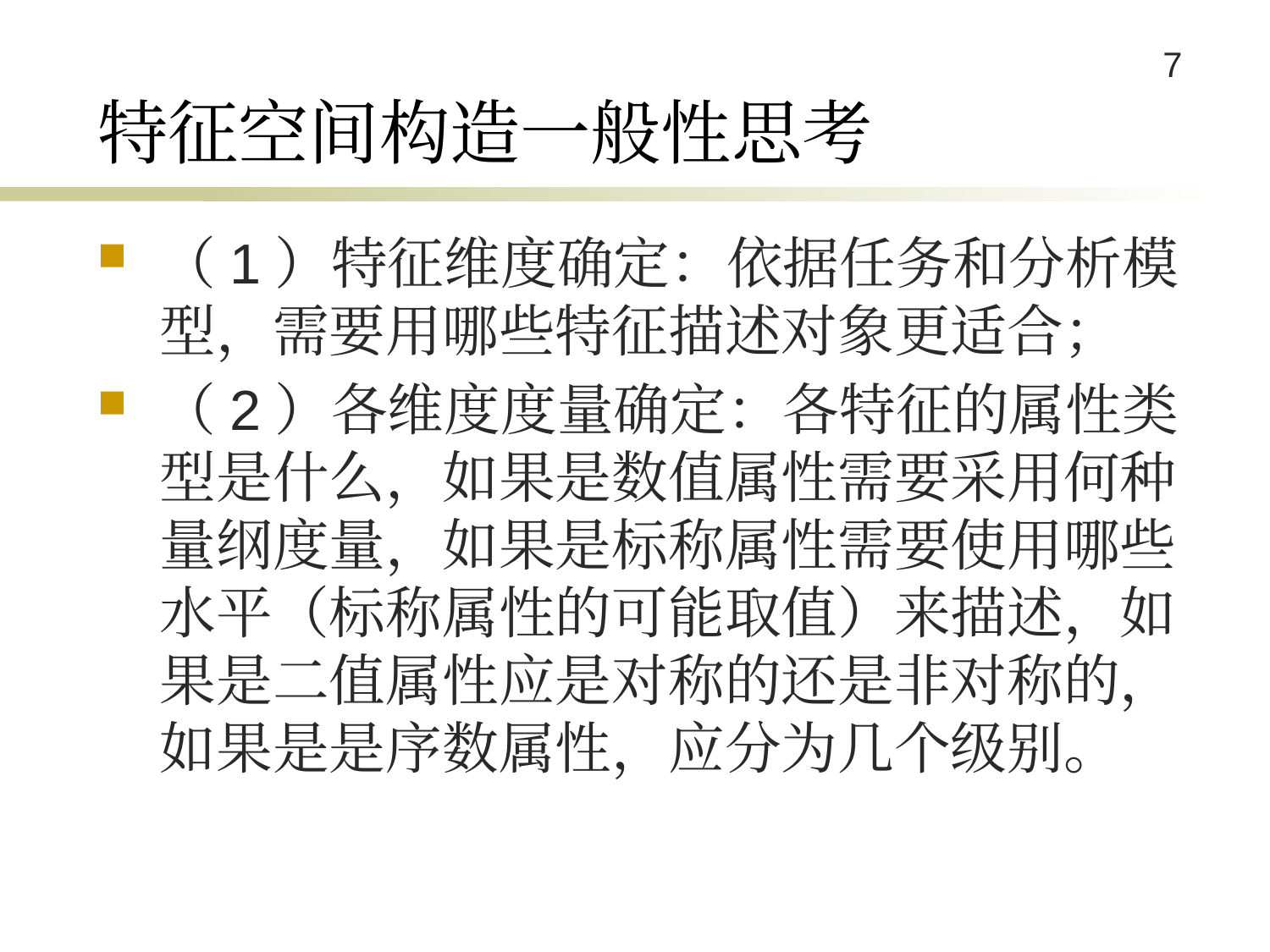

# 特征空间构造一般性思考
（1）特征维度确定：依据任务和分析模型，需要用哪些特征描述对象更适合；
（2）各维度度量确定：各特征的属性类型是什么，如果是数值属性需要采用何种量纲度量，如果是标称属性需要使用哪些水平（标称属性的可能取值）来描述，如果是二值属性应是对称的还是非对称的，如果是是序数属性，应分为几个级别。